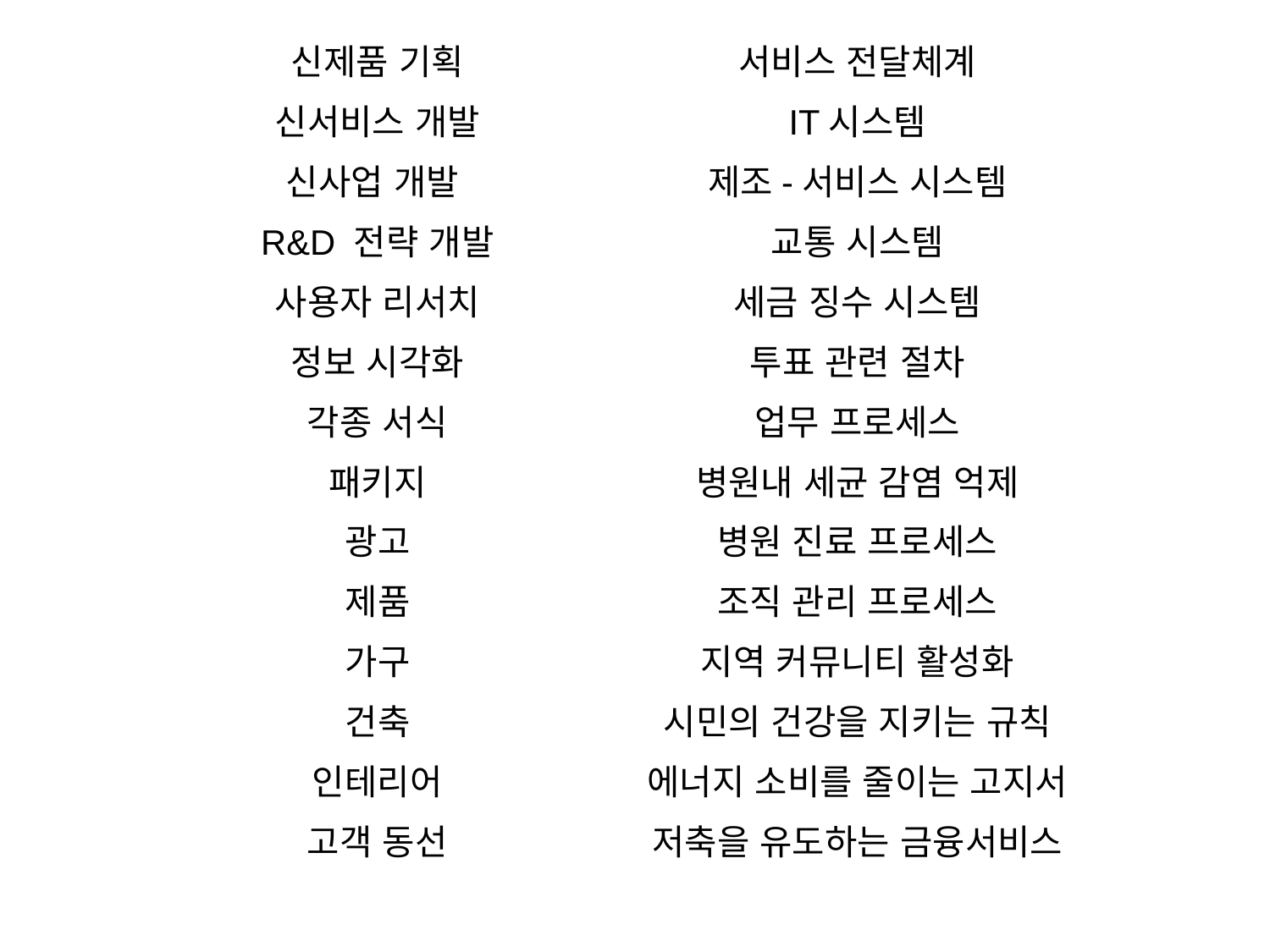

신제품 기획
신서비스 개발
신사업 개발
R&D 전략 개발
사용자 리서치
정보 시각화
각종 서식
패키지
광고
제품
가구
건축
인테리어
고객 동선
서비스 전달체계
IT시스템
제조-서비스 시스템
교통 시스템
세금 징수 시스템
투표 관련 절차
업무 프로세스
병원내 세균 감염 억제
병원 진료 프로세스
조직 관리 프로세스
지역 커뮤니티 활성화
시민의 건강을 지키는 규칙
에너지 소비를 줄이는 고지서
저축을 유도하는 금융서비스